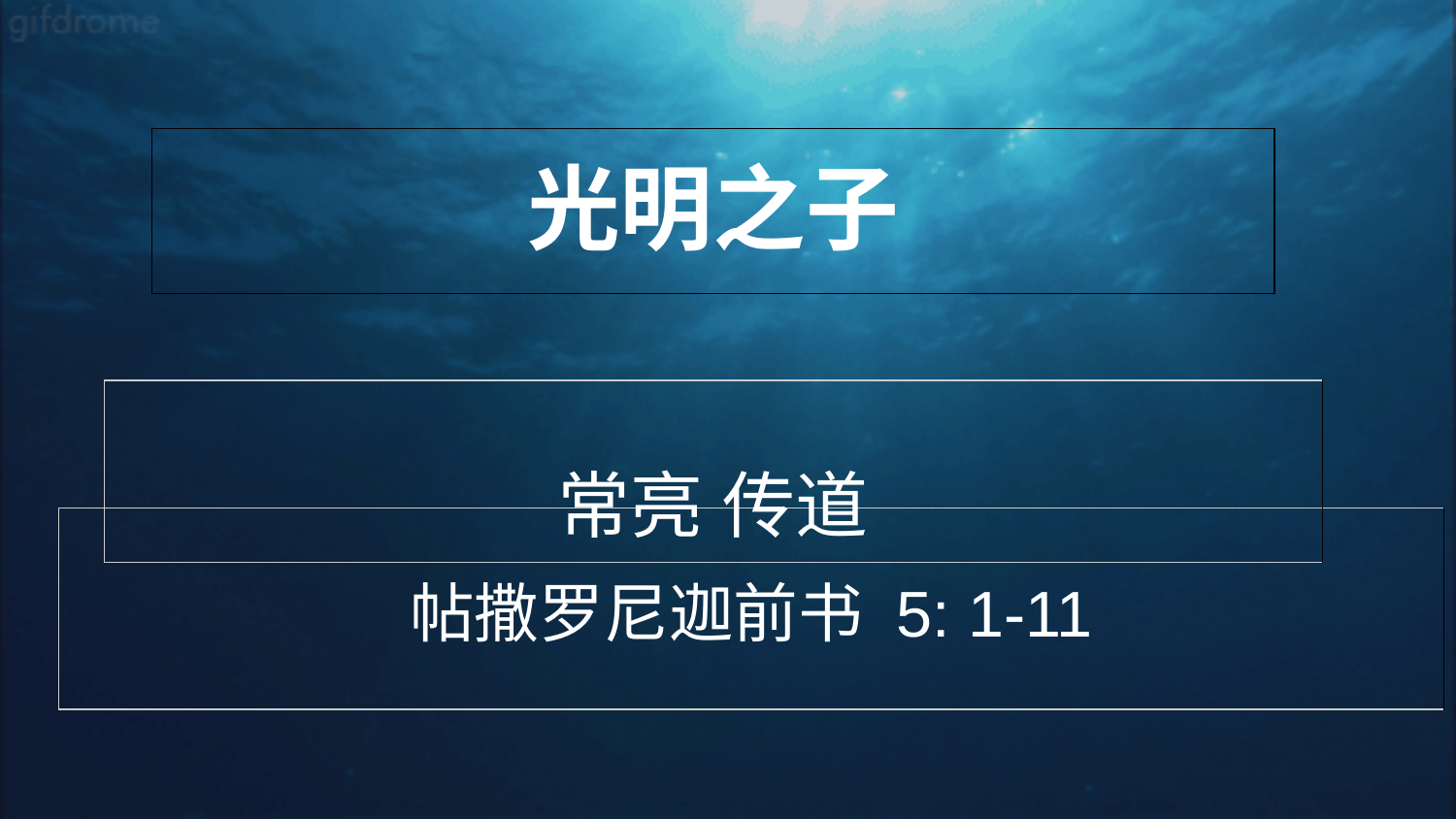

| 光明之子 |
| --- |
| 常亮 传道 |
| --- |
| 帖撒罗尼迦前书 5: 1-11 |
| --- |